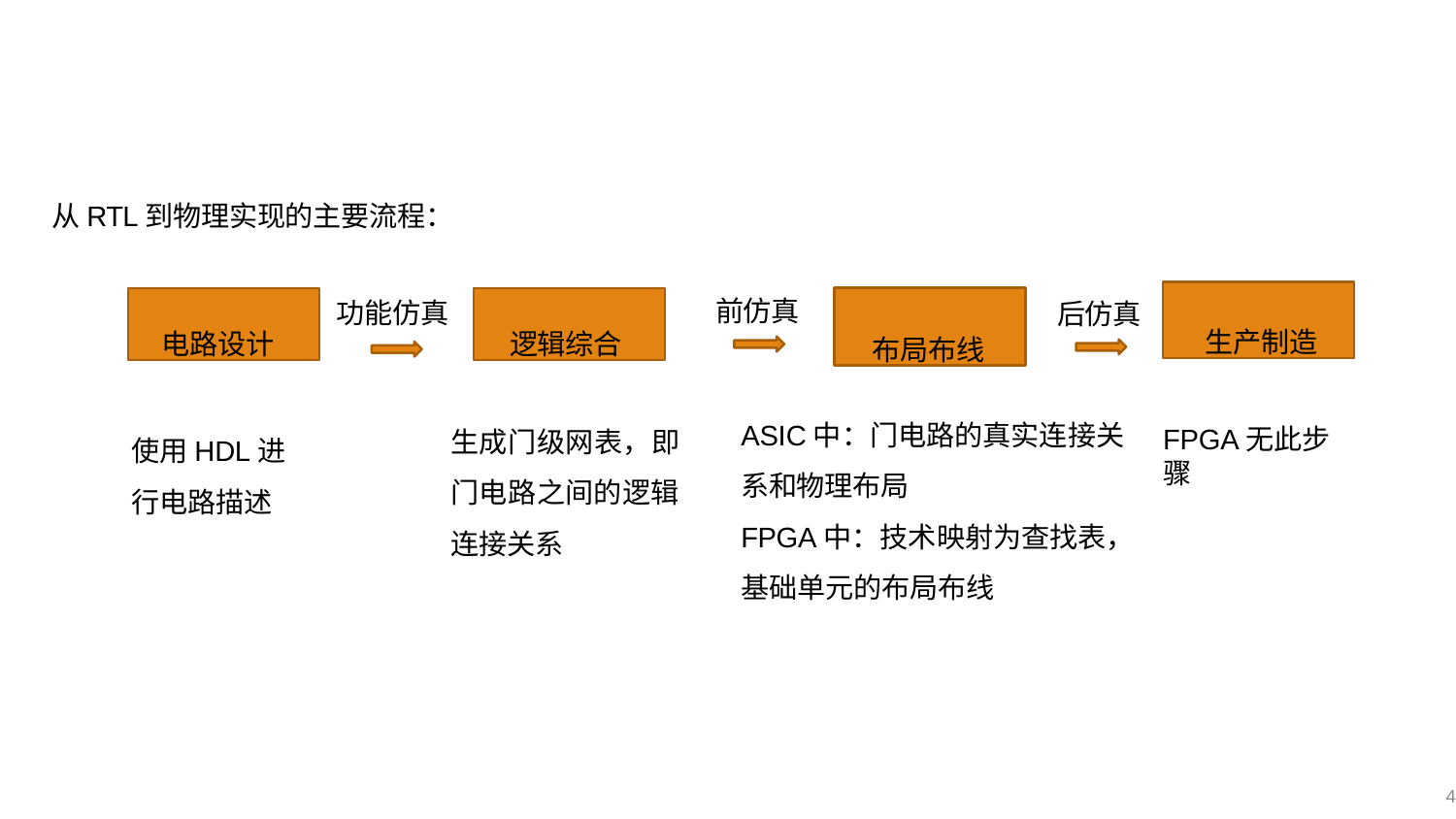

# 从RTL到物理实现的主要流程：

生产制造

布局布线

电路设计

逻辑综合
前仿真
功能仿真
后仿真

ASIC中：门电路的真实连接关
系和物理布局
FPGA中：技术映射为查找表，基础单元的布局布线
生成门级网表，即门电路之间的逻辑连接关系
使用HDL进行电路描述
FPGA无此步骤
4